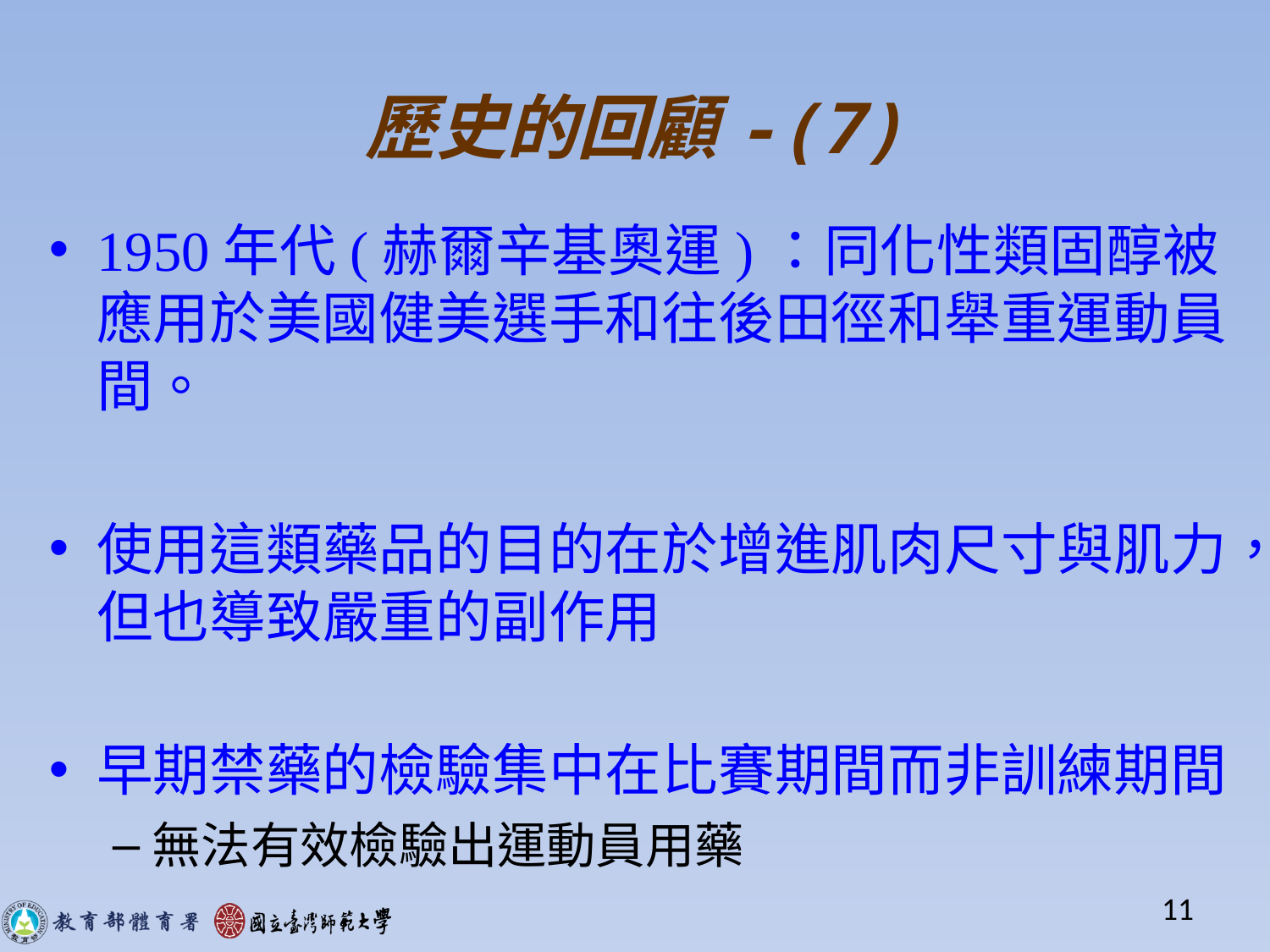

歷史的回顧-(7)
1950年代(赫爾辛基奧運)：同化性類固醇被應用於美國健美選手和往後田徑和舉重運動員間。

使用這類藥品的目的在於增進肌肉尺寸與肌力，但也導致嚴重的副作用

早期禁藥的檢驗集中在比賽期間而非訓練期間
無法有效檢驗出運動員用藥
11